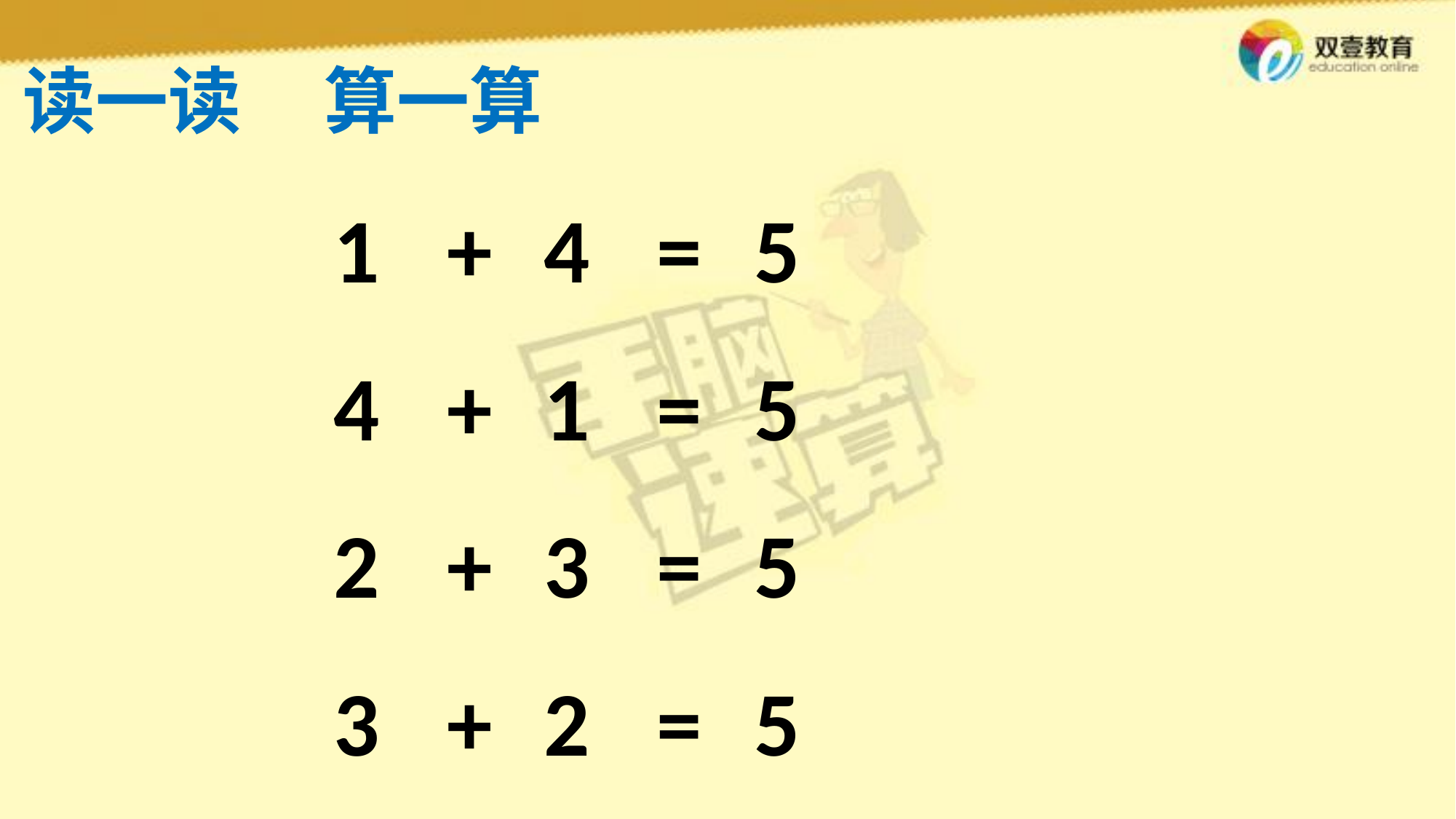

读一读     算一算
1        4        5
+        =
4        1        5
+        =
2        3        5
+        =
3        2        5
+        =